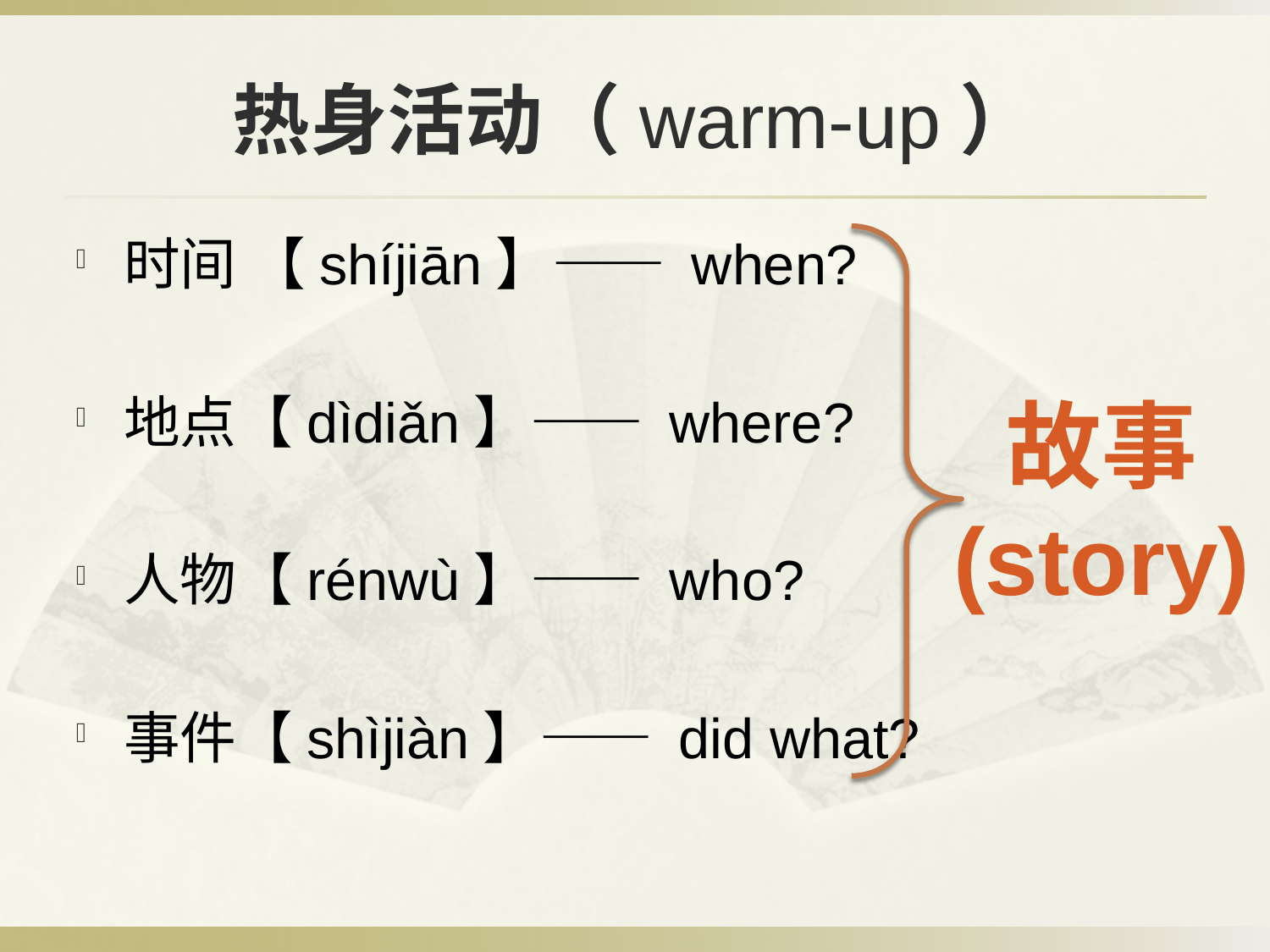

# 热身活动（warm-up）
时间 【shíjiān】—— when?

地点【dìdiǎn】—— where?

人物【rénwù】—— who?

事件【shìjiàn】—— did what?

故事
(story)